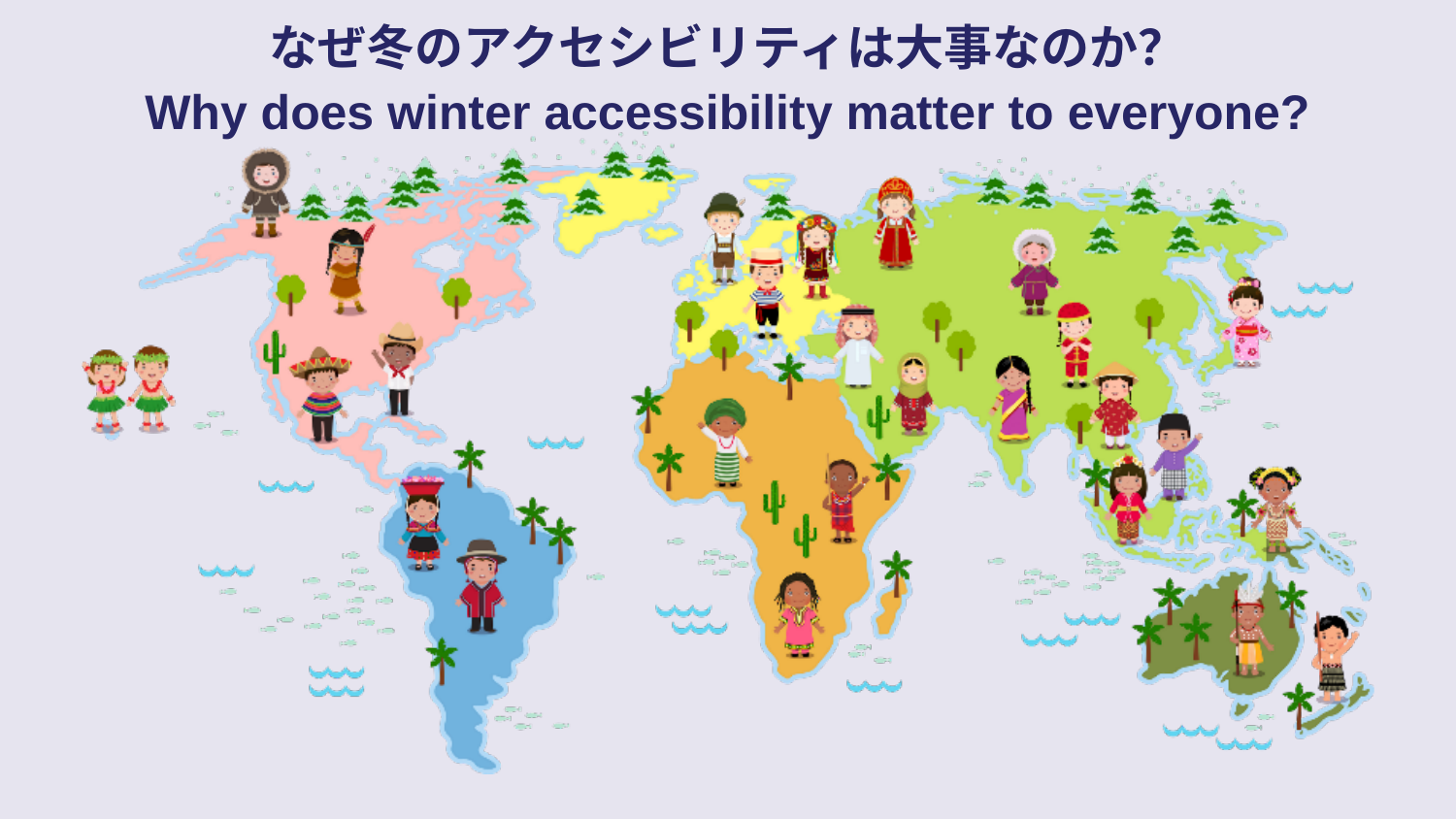

なぜ冬のアクセシビリティは大事なのか？
Why does winter accessibility matter to everyone?